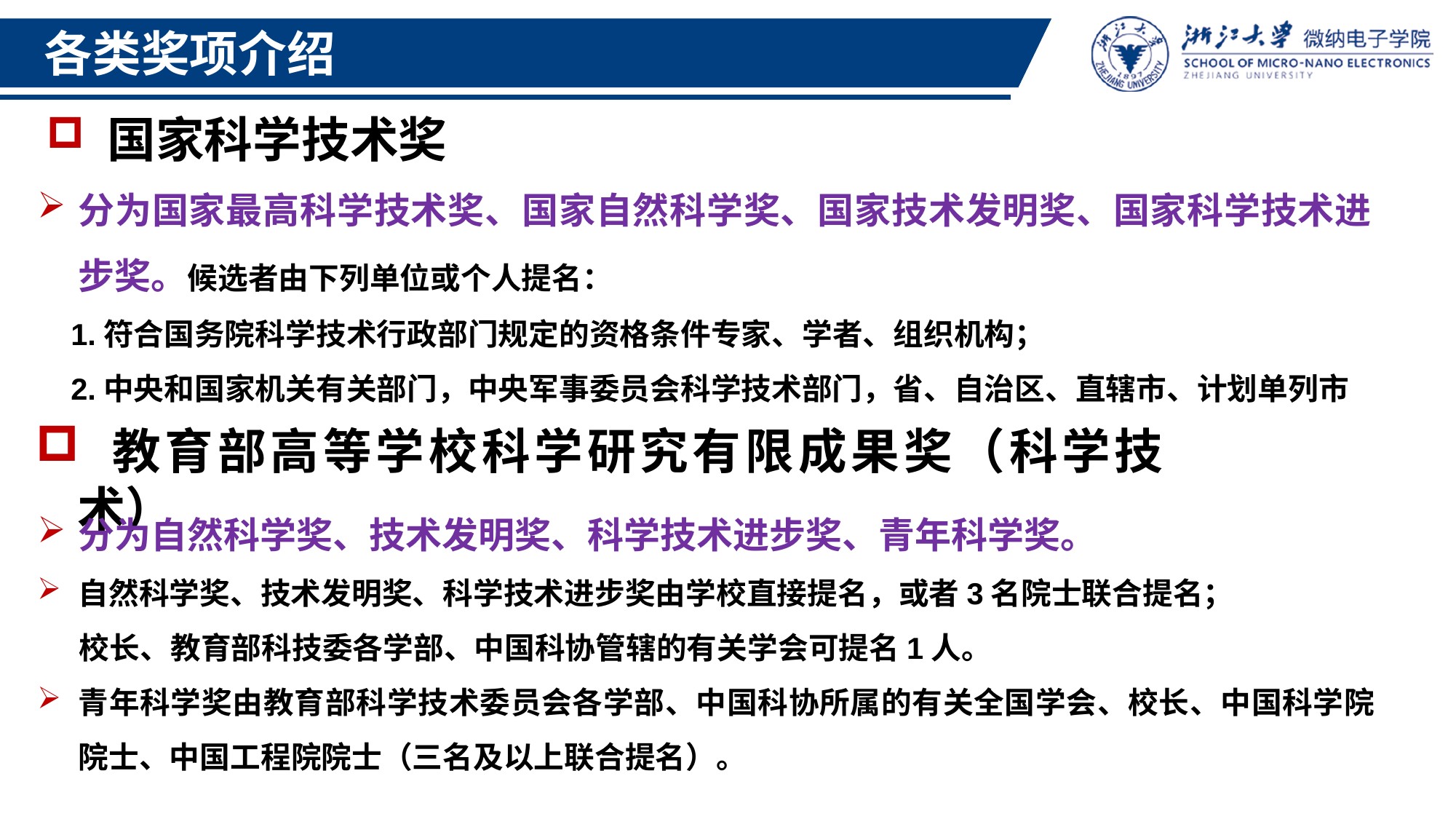

各类奖项介绍
 国家科学技术奖
分为国家最高科学技术奖、国家自然科学奖、国家技术发明奖、国家科学技术进步奖。候选者由下列单位或个人提名：
    1.符合国务院科学技术行政部门规定的资格条件专家、学者、组织机构；
    2.中央和国家机关有关部门，中央军事委员会科学技术部门，省、自治区、直辖市、计划单列市
 教育部高等学校科学研究有限成果奖（科学技术）
分为自然科学奖、技术发明奖、科学技术进步奖、青年科学奖。
自然科学奖、技术发明奖、科学技术进步奖由学校直接提名，或者3名院士联合提名；
     校长、教育部科技委各学部、中国科协管辖的有关学会可提名1人。
青年科学奖由教育部科学技术委员会各学部、中国科协所属的有关全国学会、校长、中国科学院院士、中国工程院院士（三名及以上联合提名）。